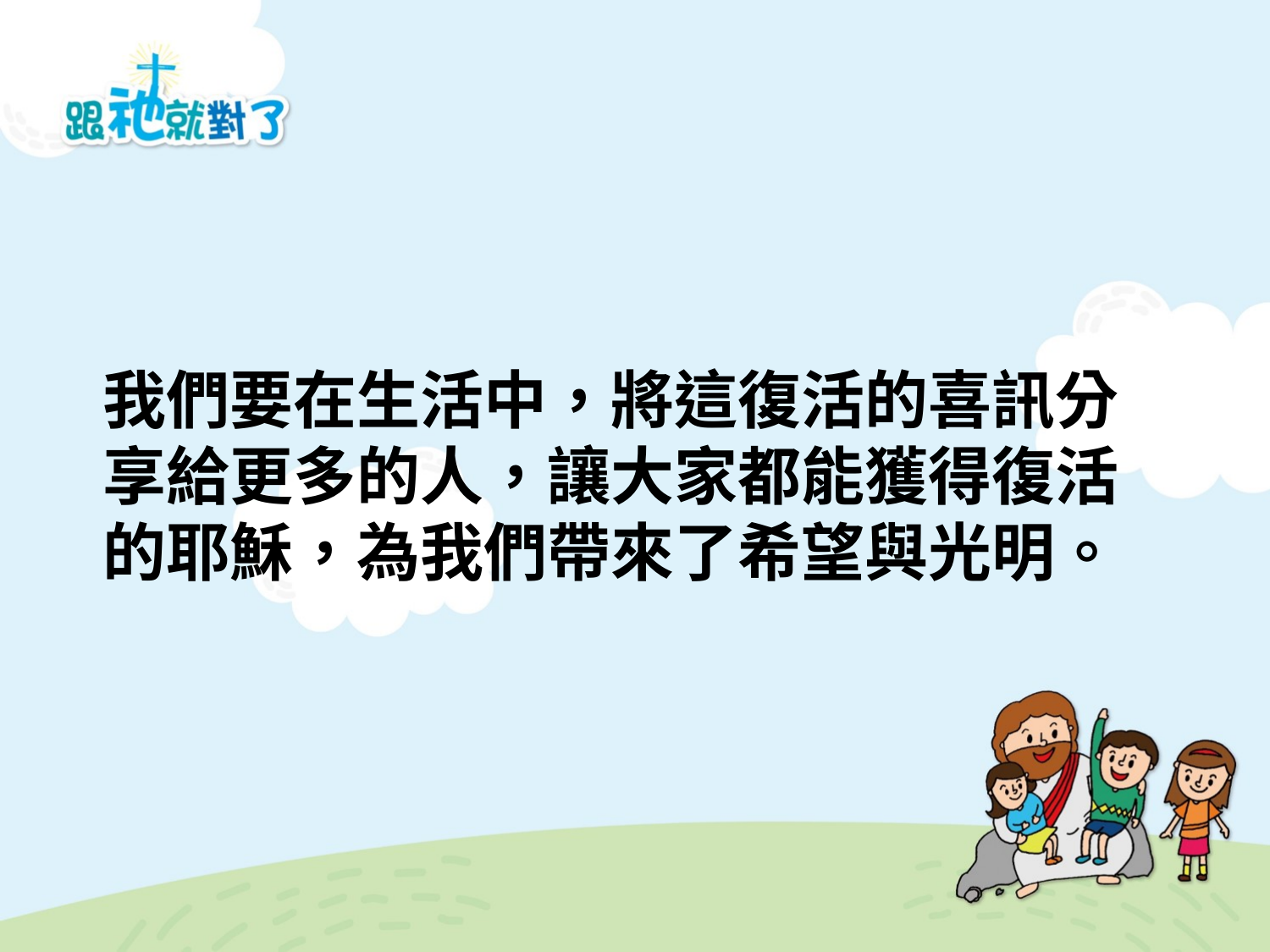

我們要在生活中，將這復活的喜訊分享給更多的人，讓大家都能獲得復活的耶穌，為我們帶來了希望與光明。